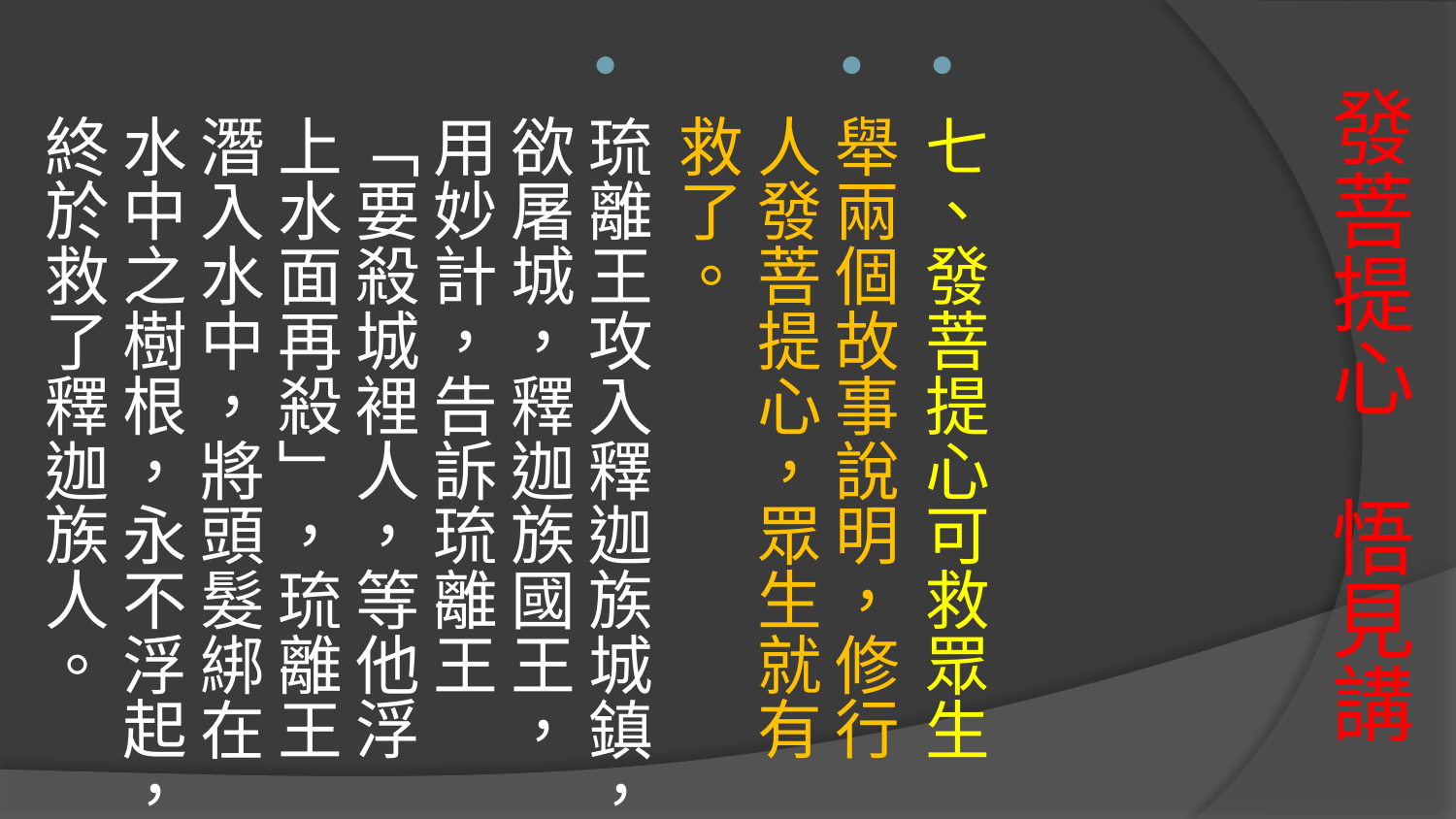

七、發菩提心可救眾生
舉兩個故事說明，修行人發菩提心，眾生就有救了。
琉離王攻入釋迦族城鎮，欲屠城，釋迦族國王，用妙計，告訴琉離王「要殺城裡人，等他浮上水面再殺」，琉離王潛入水中，將頭髮綁在水中之樹根，永不浮起，終於救了釋迦族人。
# 發菩提心    悟見講